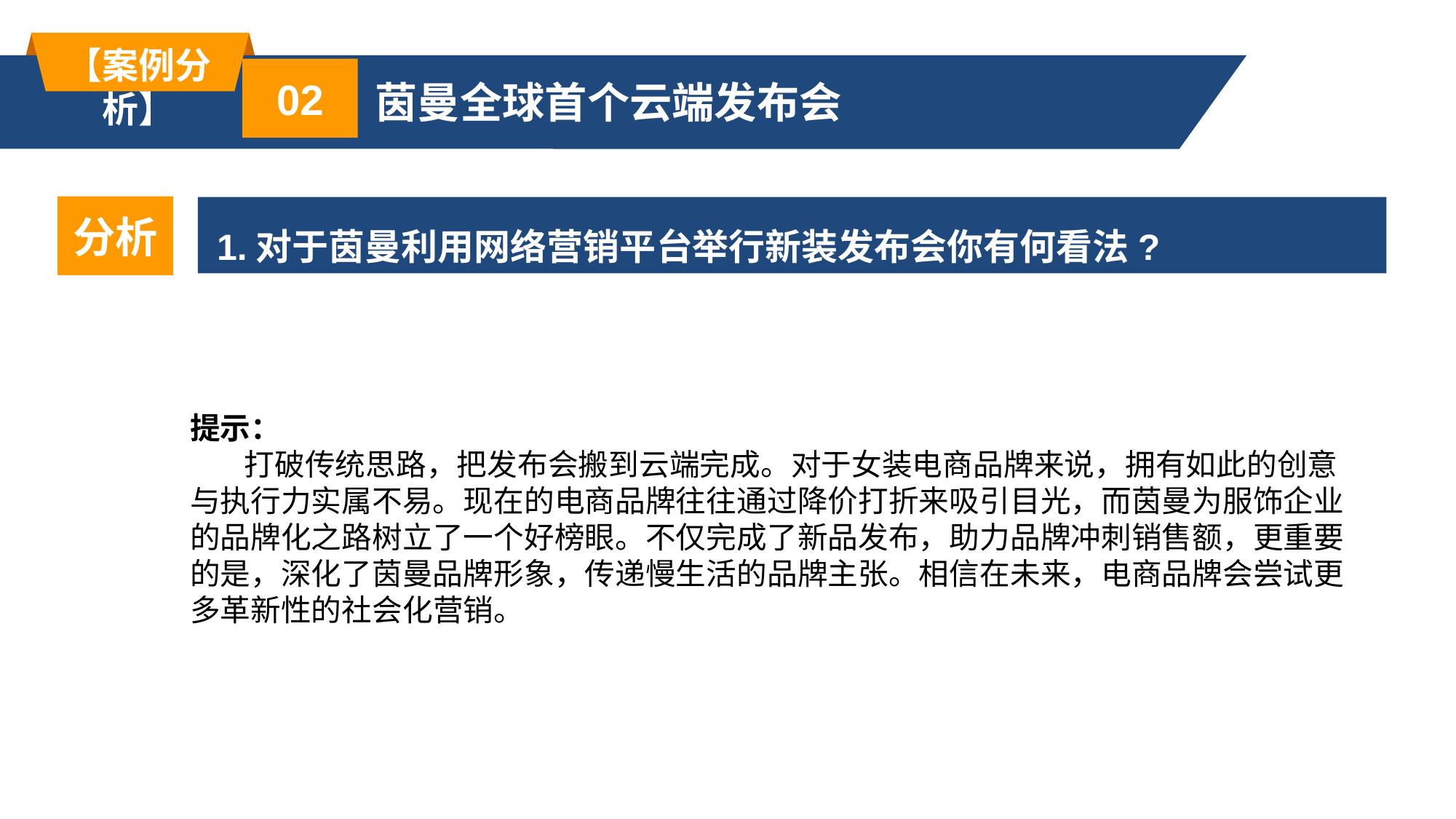

【案例分析】

02
茵曼全球首个云端发布会
分析
 1.对于茵曼利用网络营销平台举行新装发布会你有何看法?
提示：
       打破传统思路，把发布会搬到云端完成。对于女装电商品牌来说，拥有如此的创意与执行力实属不易。现在的电商品牌往往通过降价打折来吸引目光，而茵曼为服饰企业的品牌化之路树立了一个好榜眼。不仅完成了新品发布，助力品牌冲刺销售额，更重要的是，深化了茵曼品牌形象，传递慢生活的品牌主张。相信在未来，电商品牌会尝试更多革新性的社会化营销。